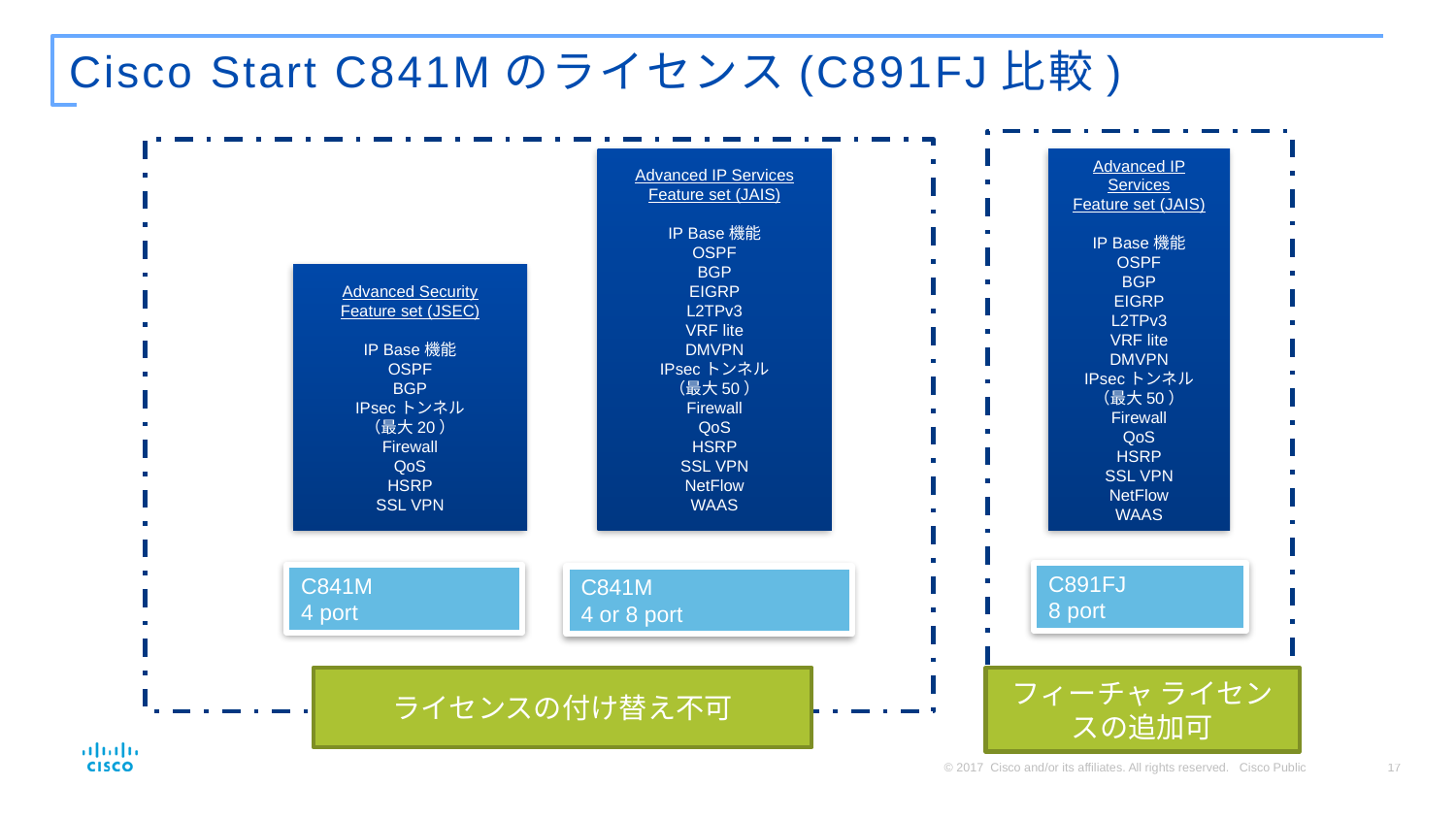

# Cisco Start C841Mのライセンス(C891FJ比較)

Advanced IP Services
Feature set (JAIS)

IP Base機能
OSPF
BGP
EIGRP
L2TPv3
VRF lite
DMVPN
IPsecトンネル
（最大50）
Firewall
QoS
HSRP
SSL VPN
NetFlow
WAAS
Advanced IP Services
Feature set (JAIS)

IP Base機能
OSPF
BGP
EIGRP
L2TPv3
VRF lite
DMVPN
IPsecトンネル
（最大50）
Firewall
QoS
HSRP
SSL VPN
NetFlow
WAAS
Advanced Security
Feature set (JSEC)

IP Base機能
OSPF
BGP
IPsecトンネル
（最大20）
Firewall
QoS
HSRP
SSL VPN
C891FJ
8 port
C841M
4 port
C841M
4 or 8 port
ライセンスの付け替え不可
フィーチャ ライセンスの追加可